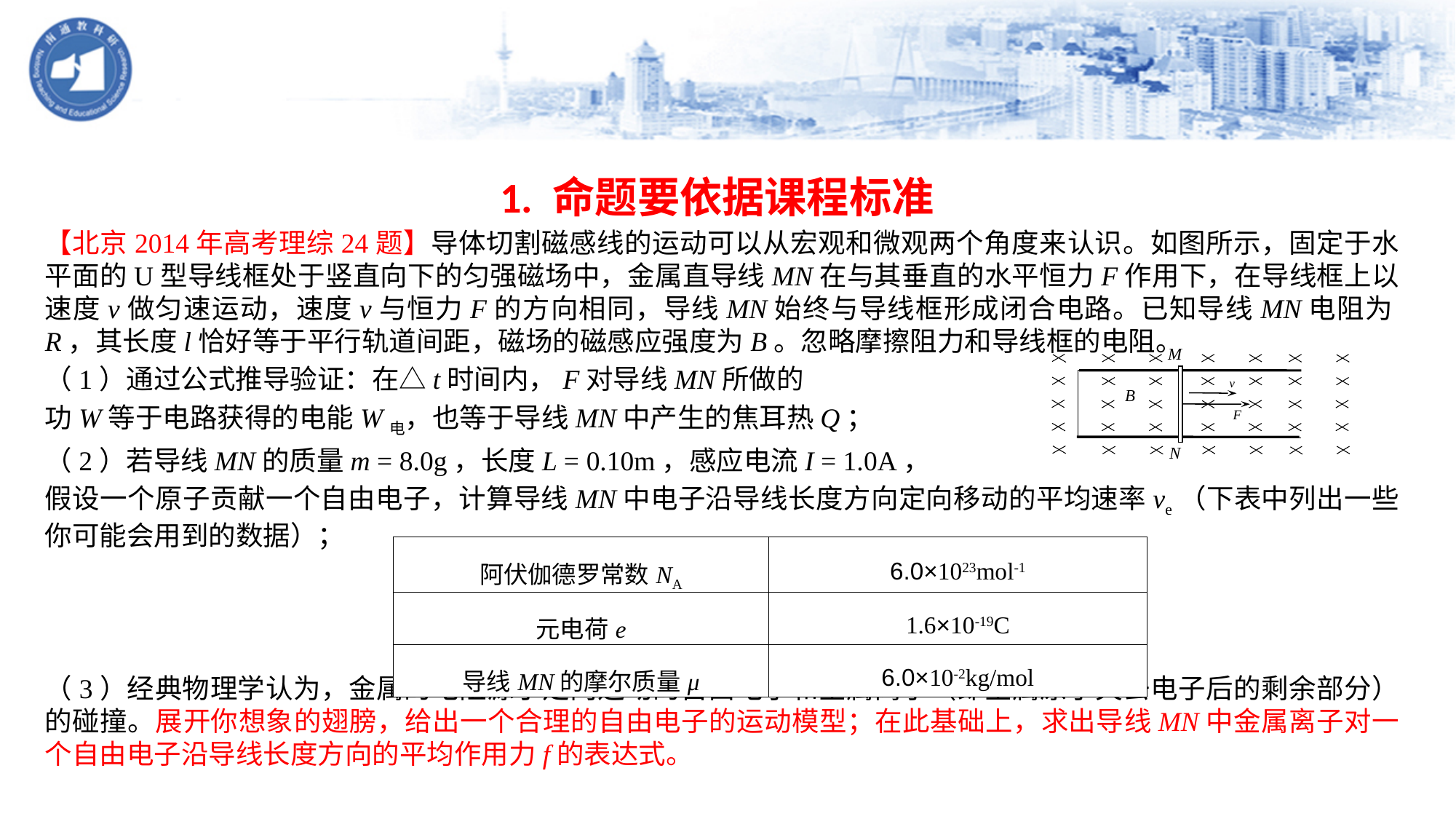

1. 命题要依据课程标准
【北京2014年高考理综24题】导体切割磁感线的运动可以从宏观和微观两个角度来认识。如图所示，固定于水平面的U型导线框处于竖直向下的匀强磁场中，金属直导线MN在与其垂直的水平恒力F作用下，在导线框上以速度v做匀速运动，速度v与恒力F的方向相同，导线MN始终与导线框形成闭合电路。已知导线MN电阻为R，其长度l恰好等于平行轨道间距，磁场的磁感应强度为B。忽略摩擦阻力和导线框的电阻。
（1）通过公式推导验证：在△t时间内，F对导线MN所做的
功W等于电路获得的电能W电，也等于导线MN中产生的焦耳热Q；
（2）若导线MN的质量m = 8.0g，长度L = 0.10m，感应电流I = 1.0A，
假设一个原子贡献一个自由电子，计算导线MN中电子沿导线长度方向定向移动的平均速率ve（下表中列出一些你可能会用到的数据）；

（3）经典物理学认为，金属的电阻源于定向运动的自由电子和金属离子（即金属原子失去电子后的剩余部分）的碰撞。展开你想象的翅膀，给出一个合理的自由电子的运动模型；在此基础上，求出导线MN中金属离子对一个自由电子沿导线长度方向的平均作用力f的表达式。
M

v
B

F

N
| 阿伏伽德罗常数NA | 6.0×1023mol-1 |
| --- | --- |
| 元电荷e | 1.6×10-19C |
| 导线MN的摩尔质量μ | 6.0×10-2kg/mol |